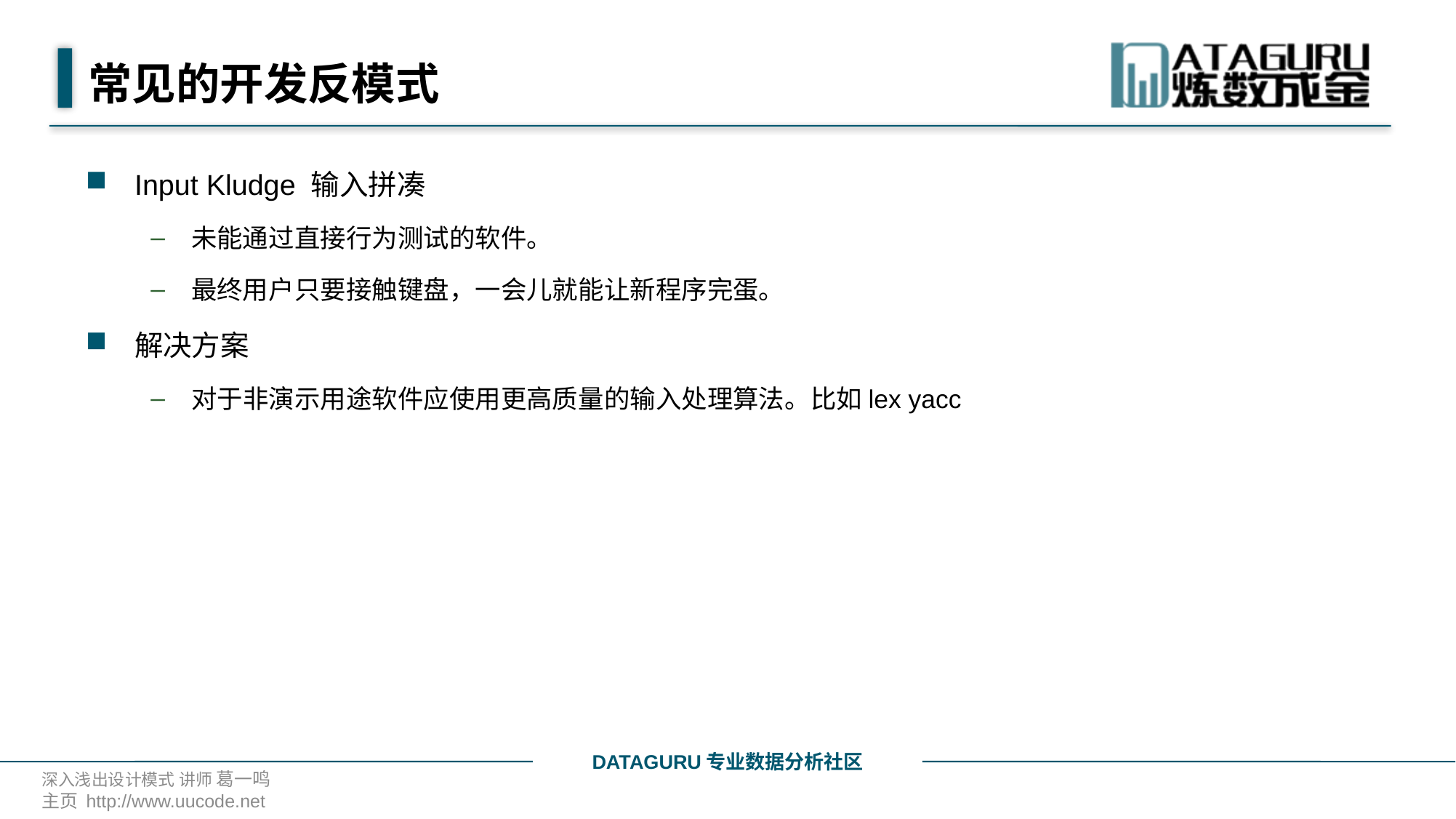

# 常见的开发反模式
Input Kludge 输入拼凑
未能通过直接行为测试的软件。
最终用户只要接触键盘，一会儿就能让新程序完蛋。
解决方案
对于非演示用途软件应使用更高质量的输入处理算法。比如lex yacc